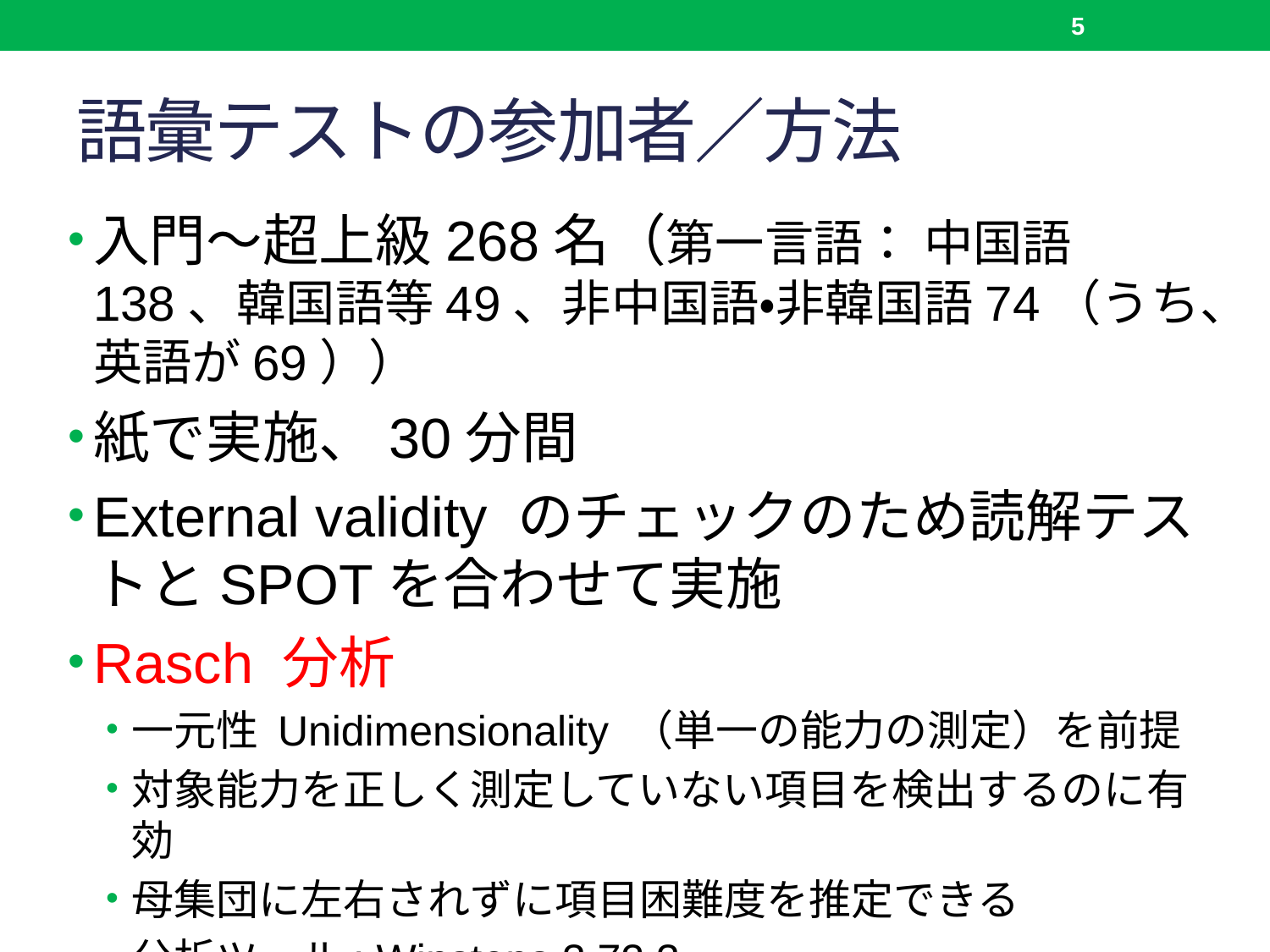

5
# 語彙テストの参加者／方法
入門～超上級268名（第一言語： 中国語138、韓国語等49、非中国語・非韓国語74（うち、英語が69））
紙で実施、30分間
External validity のチェックのため読解テストとSPOTを合わせて実施
Rasch 分析
一元性 Unidimensionality （単一の能力の測定）を前提
対象能力を正しく測定していない項目を検出するのに有効
母集団に左右されずに項目困難度を推定できる
分析ツール: Winsteps 3.72.3